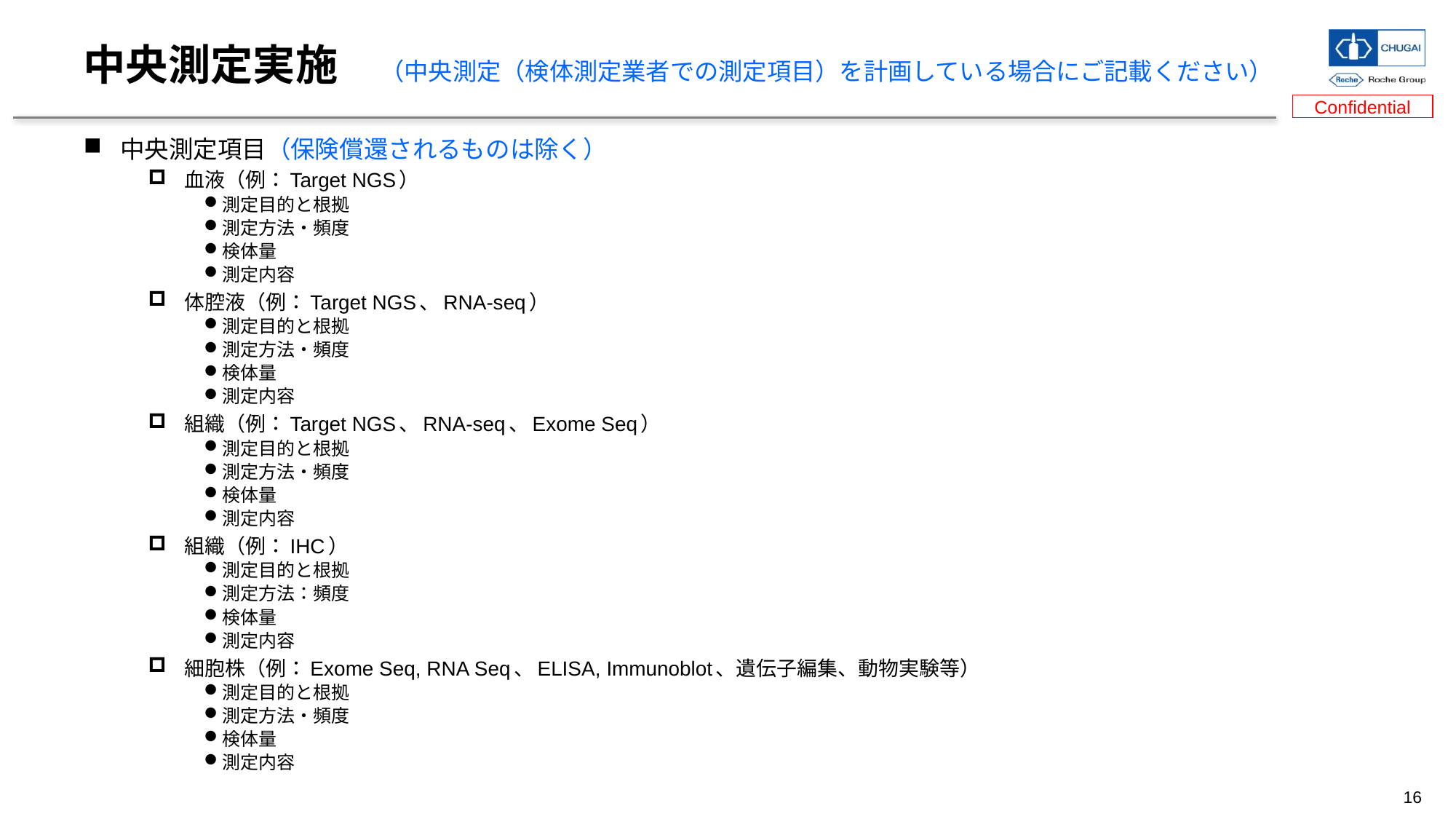

# 中央測定実施　（中央測定（検体測定業者での測定項目）を計画している場合にご記載ください）
中央測定項目（保険償還されるものは除く）
血液（例：Target NGS）
測定目的と根拠
測定方法・頻度
検体量
測定内容
体腔液（例：Target NGS、RNA-seq）
測定目的と根拠
測定方法・頻度
検体量
測定内容
組織（例：Target NGS、RNA-seq、Exome Seq）
測定目的と根拠
測定方法・頻度
検体量
測定内容
組織（例：IHC）
測定目的と根拠
測定方法：頻度
検体量
測定内容
細胞株（例：Exome Seq, RNA Seq、ELISA, Immunoblot、遺伝子編集、動物実験等）
測定目的と根拠
測定方法・頻度
検体量
測定内容